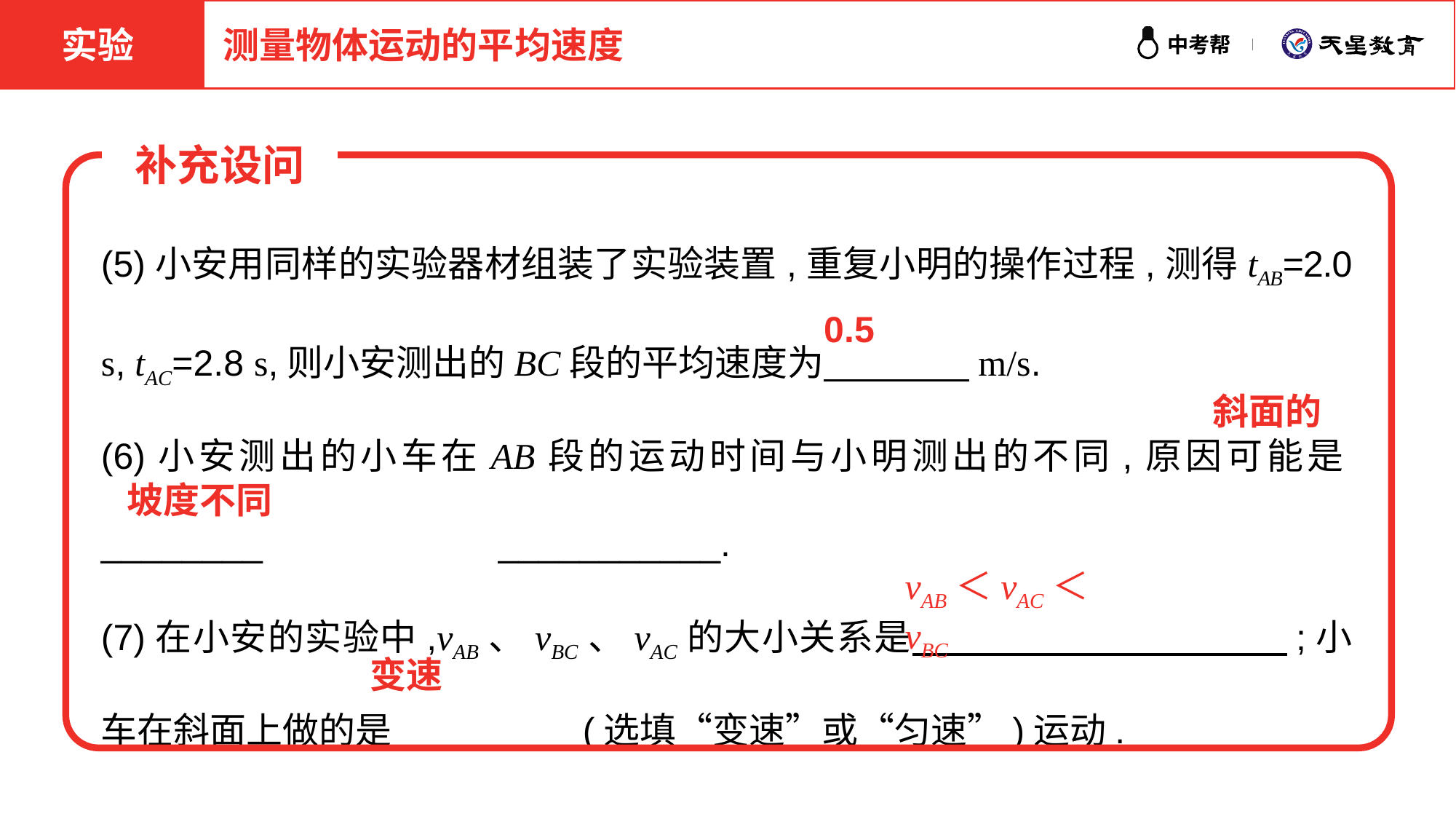

实验
测量物体运动的平均速度
补充设问

(5)小安用同样的实验器材组装了实验装置,重复小明的操作过程,测得tAB=2.0 s, tAC=2.8 s,则小安测出的BC段的平均速度为　　　　m/s.
(6)小安测出的小车在AB段的运动时间与小明测出的不同,原因可能是________　　　　　　___________.
(7)在小安的实验中,vAB、vBC、vAC的大小关系是　　　　　　　　　　;小车在斜面上做的是　　　　　(选填“变速”或“匀速”)运动.
0.5
斜面的
坡度不同

vAB＜vAC＜vBC
变速